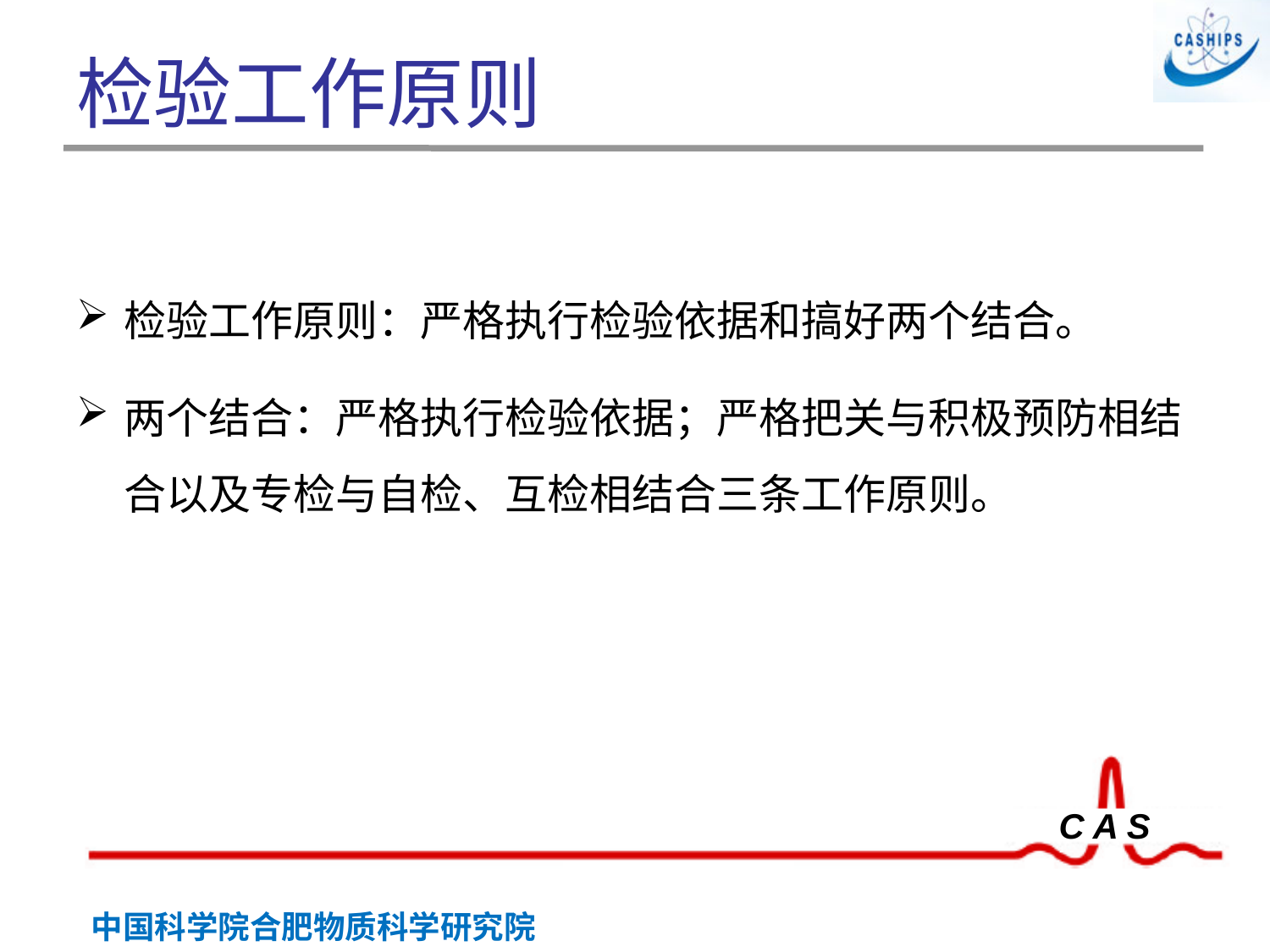

# 检验工作原则

检验工作原则：严格执行检验依据和搞好两个结合。
两个结合：严格执行检验依据；严格把关与积极预防相结合以及专检与自检、互检相结合三条工作原则。